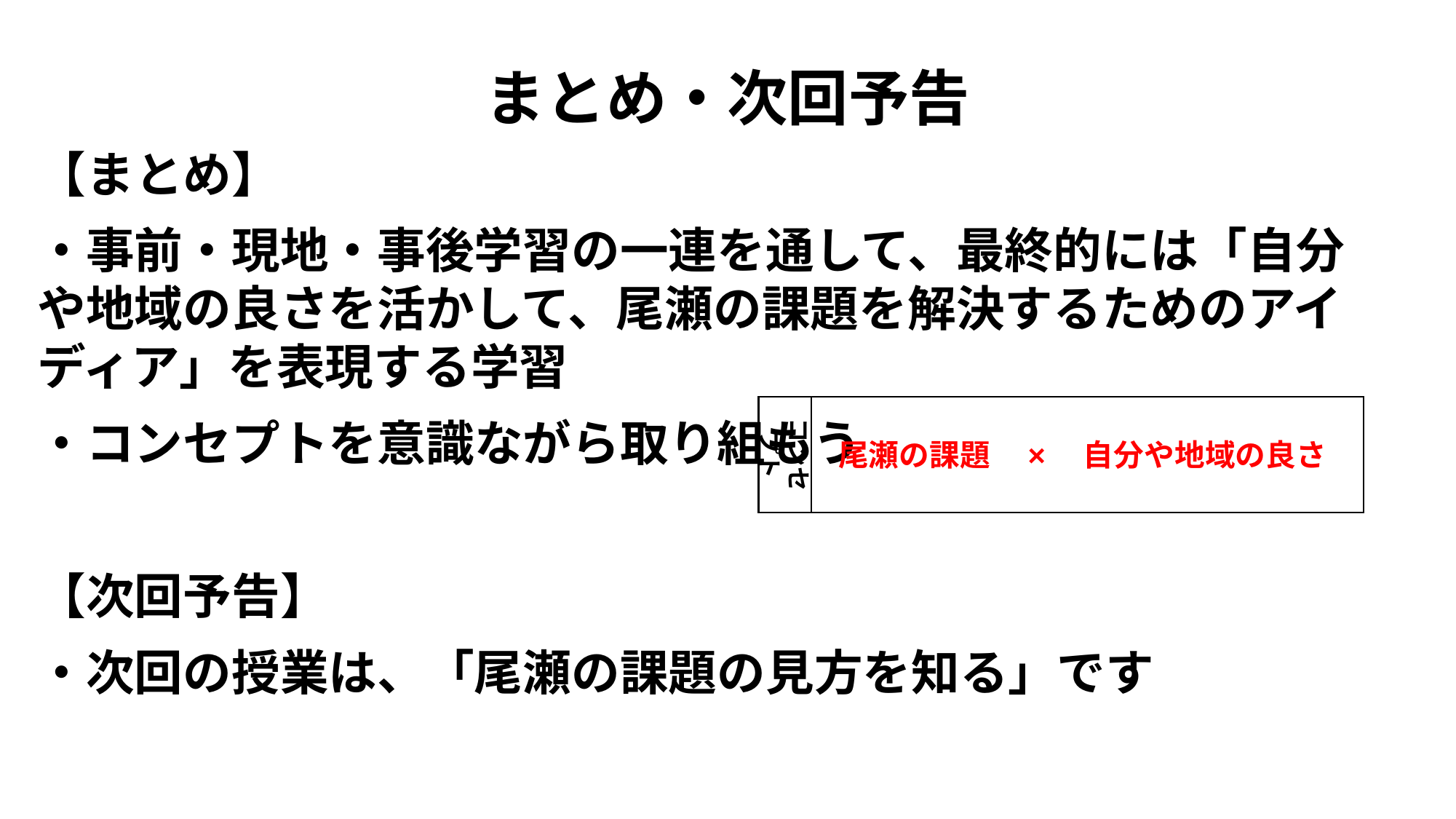

# まとめ・次回予告

【まとめ】
・事前・現地・事後学習の一連を通して、最終的には「自分や地域の良さを活かして、尾瀬の課題を解決するためのアイディア」を表現する学習
・コンセプトを意識ながら取り組もう

【次回予告】
・次回の授業は、「尾瀬の課題の見方を知る」です
コンセプト

尾瀬の課題　×　自分や地域の良さ